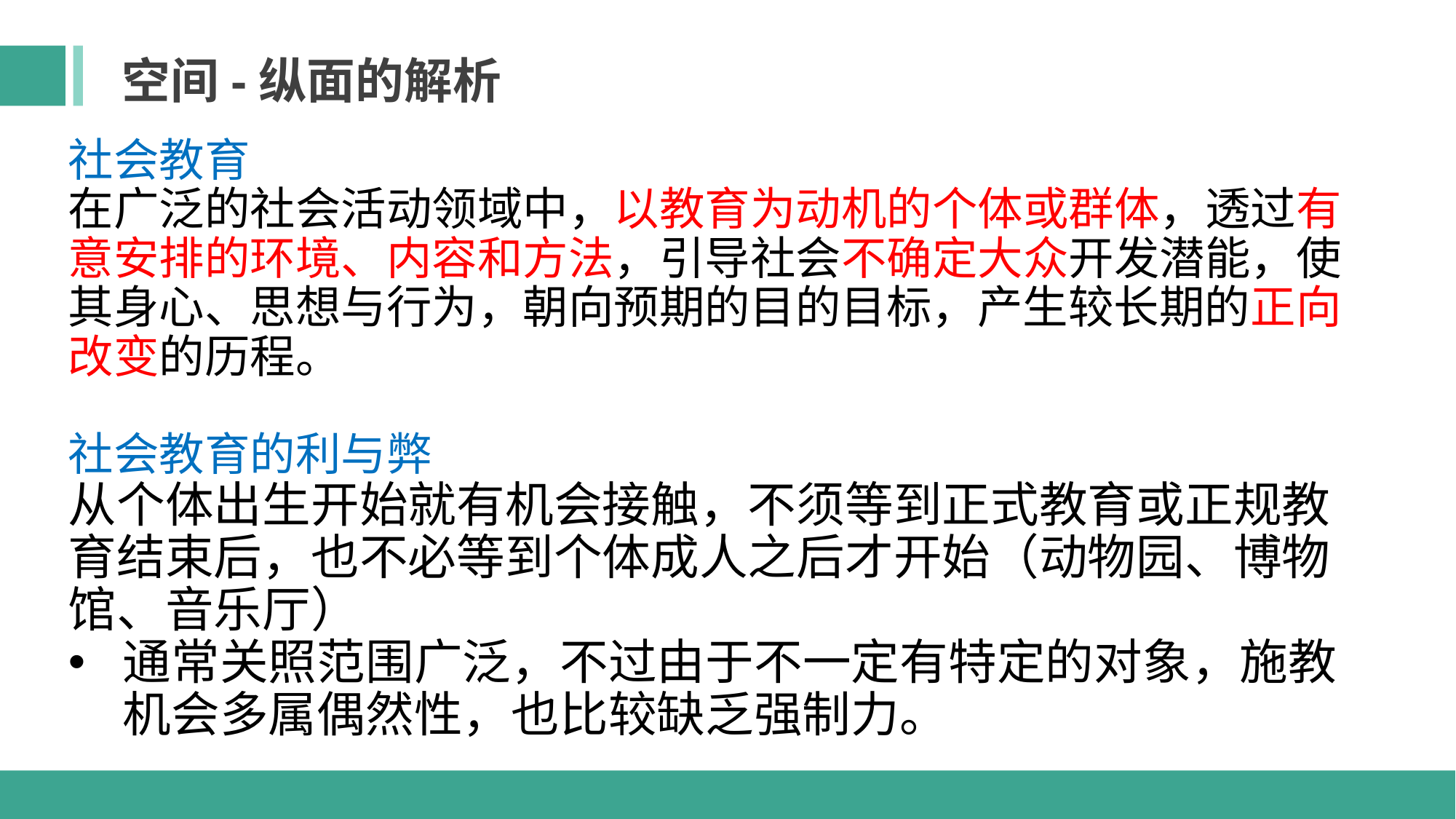

空间-纵面的解析

社会教育
在广泛的社会活动领域中，以教育为动机的个体或群体，透过有意安排的环境、内容和方法，引导社会不确定大众开发潜能，使其身心、思想与行为，朝向预期的目的目标，产生较长期的正向改变的历程。

社会教育的利与弊
从个体出生开始就有机会接触，不须等到正式教育或正规教育结束后，也不必等到个体成人之后才开始（动物园、博物馆、音乐厅）
通常关照范围广泛，不过由于不一定有特定的对象，施教机会多属偶然性，也比较缺乏强制力。